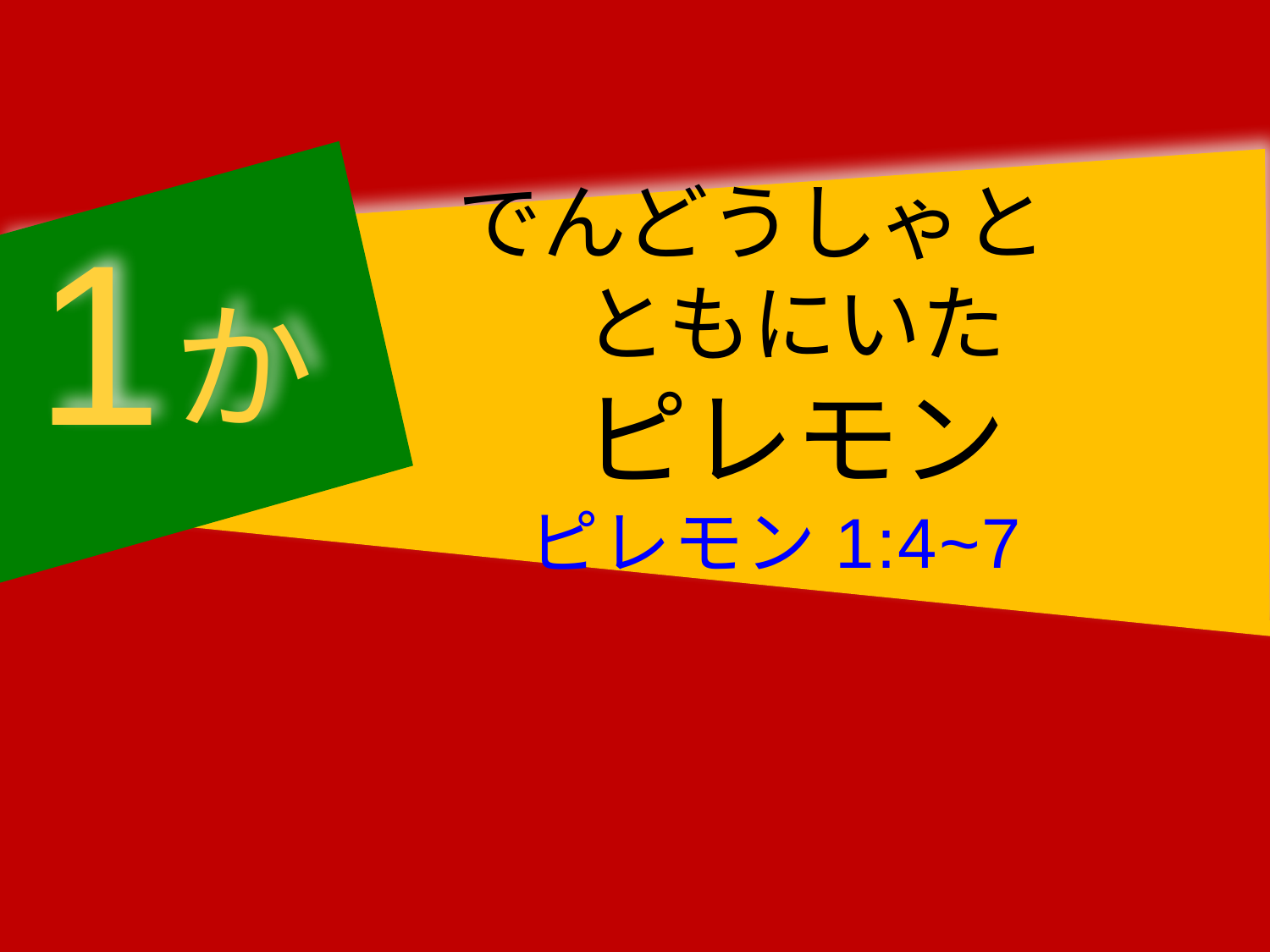

1
# でんどうしゃと　 ともにいた ピレモン
か
ピレモン1:4~7